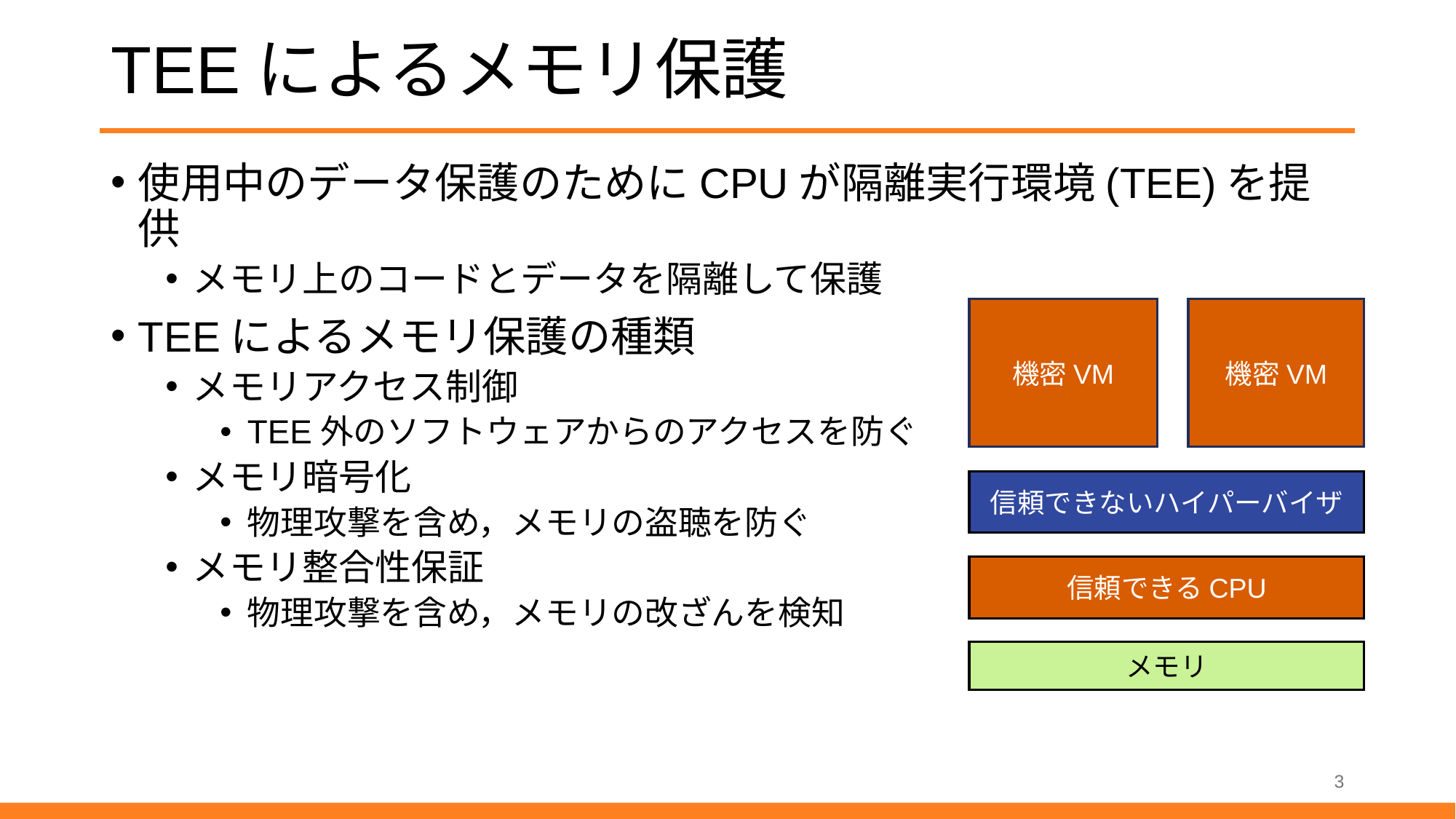

# TEEによるメモリ保護
使用中のデータ保護のためにCPUが隔離実行環境(TEE)を提供
メモリ上のコードとデータを隔離して保護
TEEによるメモリ保護の種類
メモリアクセス制御
TEE外のソフトウェアからのアクセスを防ぐ
メモリ暗号化
物理攻撃を含め，メモリの盗聴を防ぐ
メモリ整合性保証
物理攻撃を含め，メモリの改ざんを検知

機密VM
機密VM
信頼できないハイパーバイザ
信頼できるCPU
メモリ
3